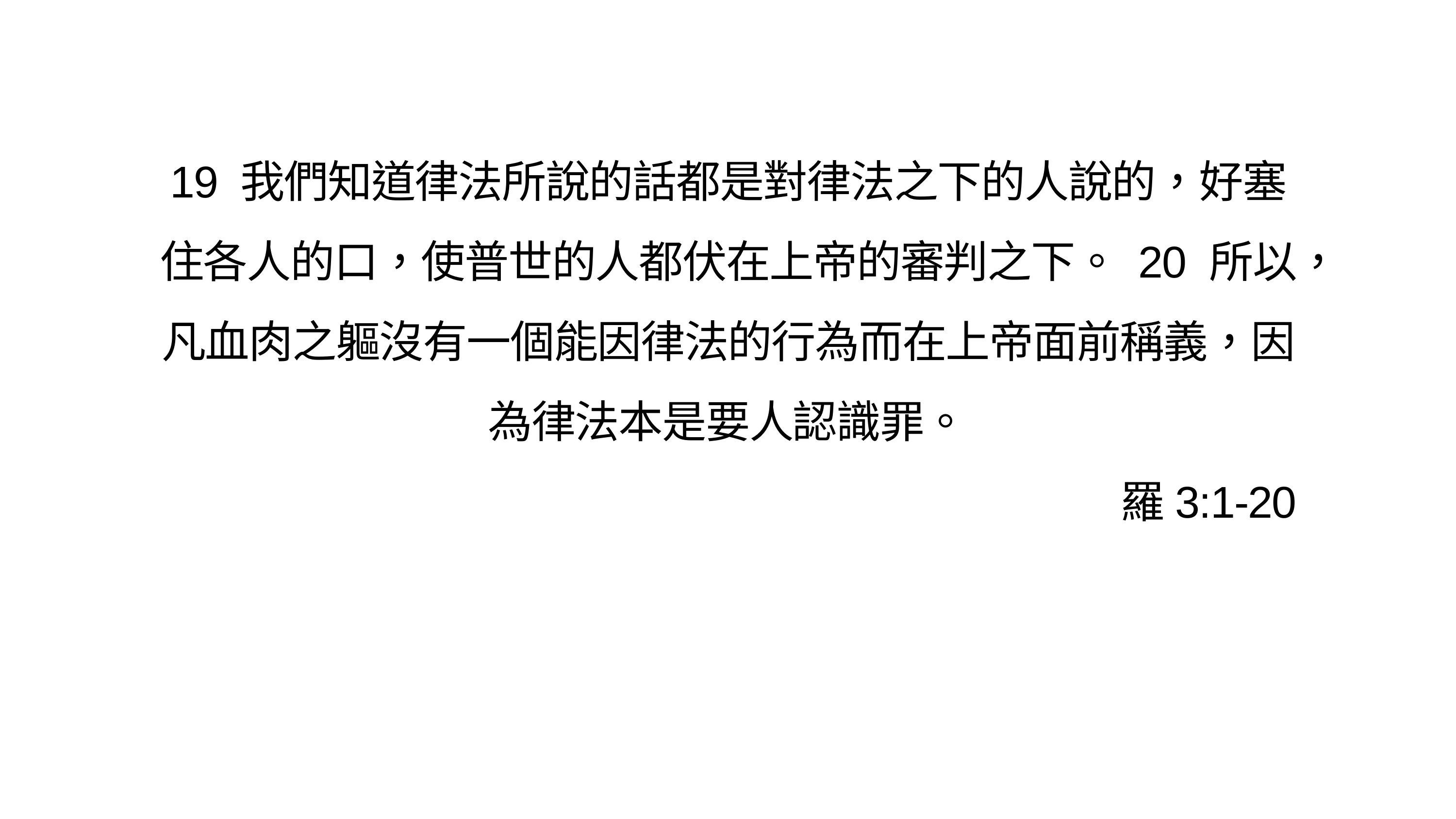

19 我們知道律法所說的話都是對律法之下的人說的，好塞住各人的口，使普世的人都伏在上帝的審判之下。 20 所以，凡血肉之軀沒有一個能因律法的行為而在上帝面前稱義，因為律法本是要人認識罪。
羅3:1-20